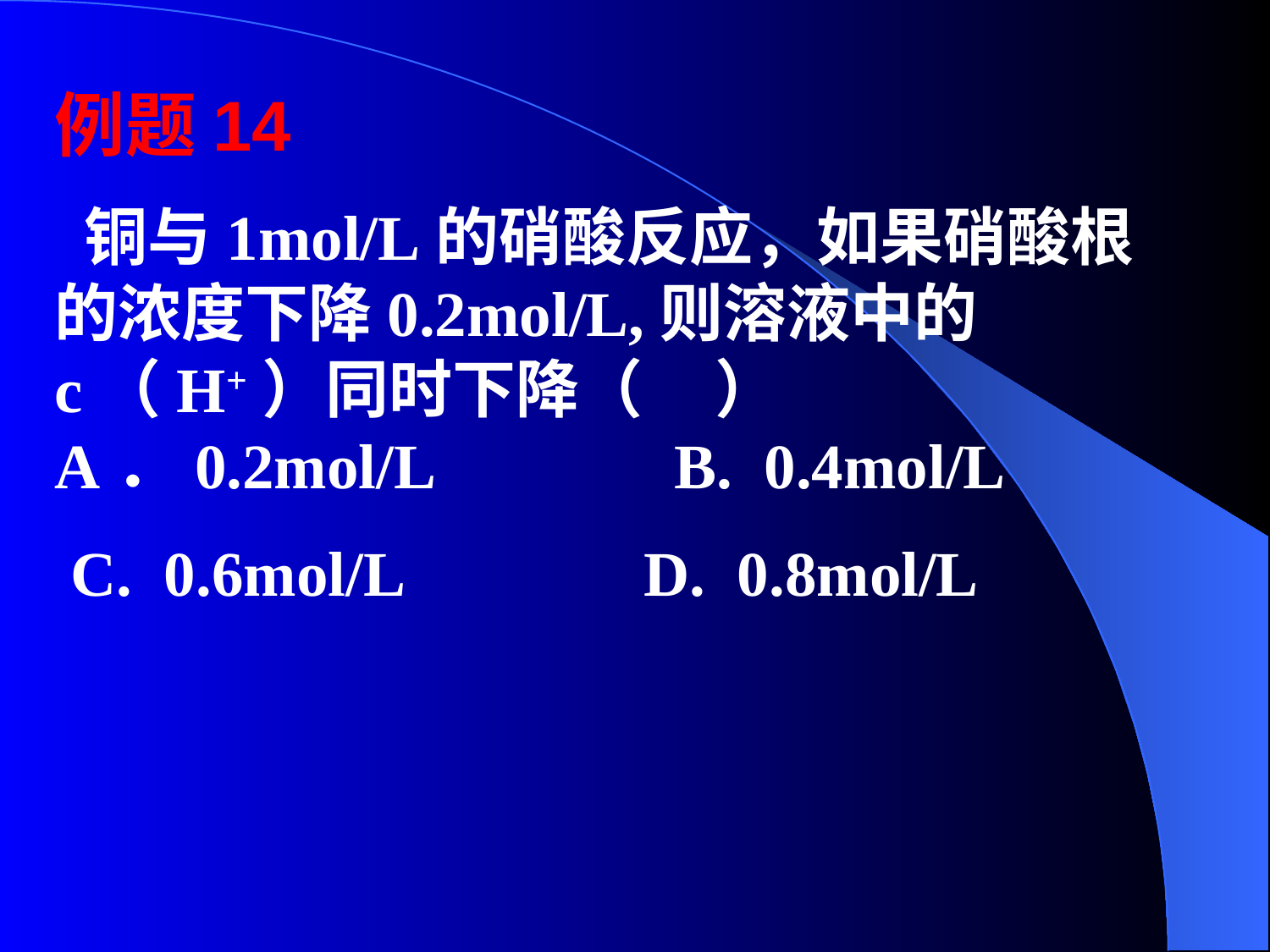

例题14
 铜与1mol/L的硝酸反应，如果硝酸根的浓度下降0.2mol/L,则溶液中的c（H+）同时下降（     ）
A．0.2mol/L               B.  0.4mol/L
 C.  0.6mol/L               D.  0.8mol/L

37